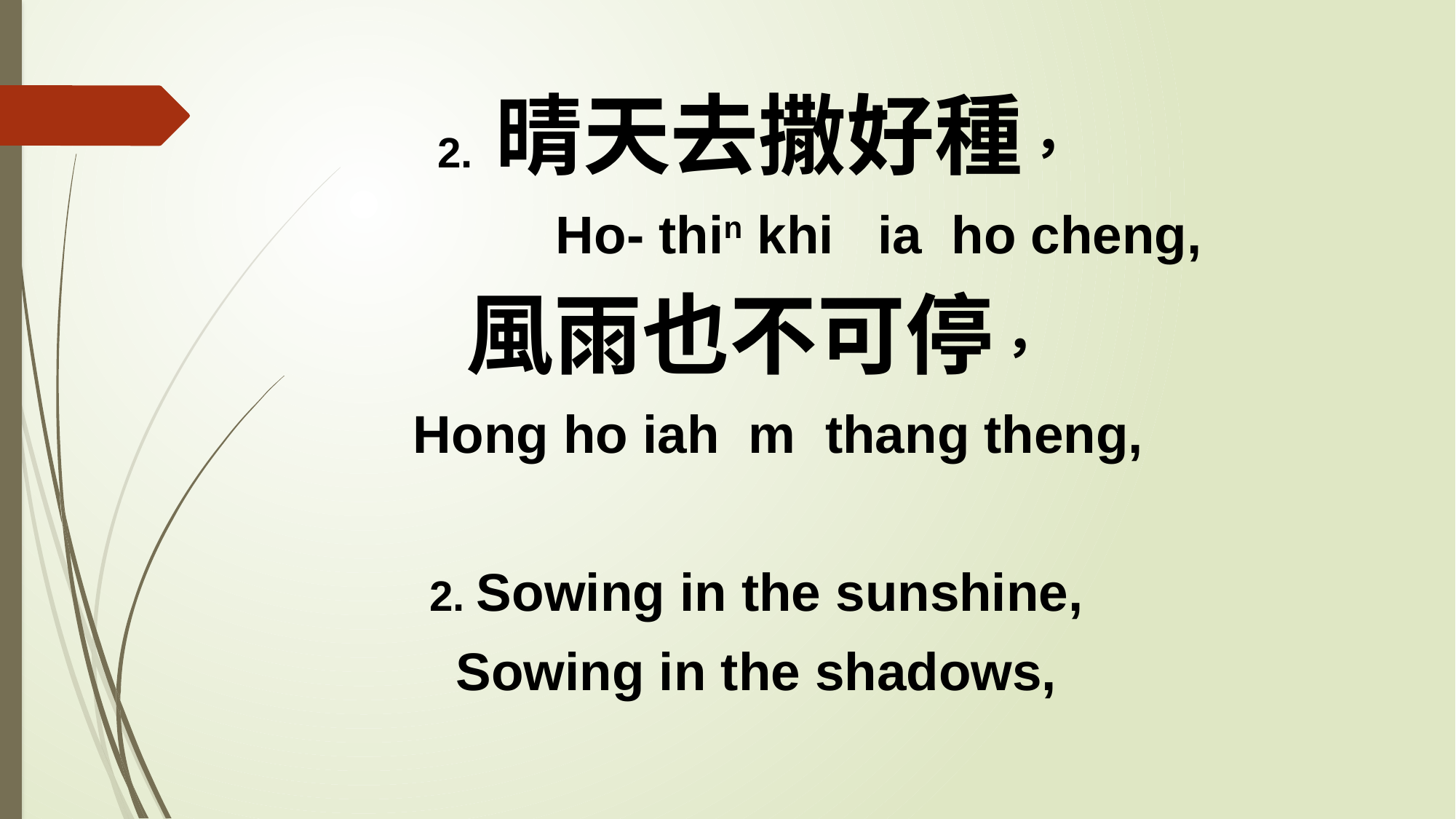

2. 晴天去撒好種，
                 Ho- thin khi   ia  ho cheng,
風雨也不可停，
   Hong ho iah  m  thang theng,

2. Sowing in the sunshine,
Sowing in the shadows,